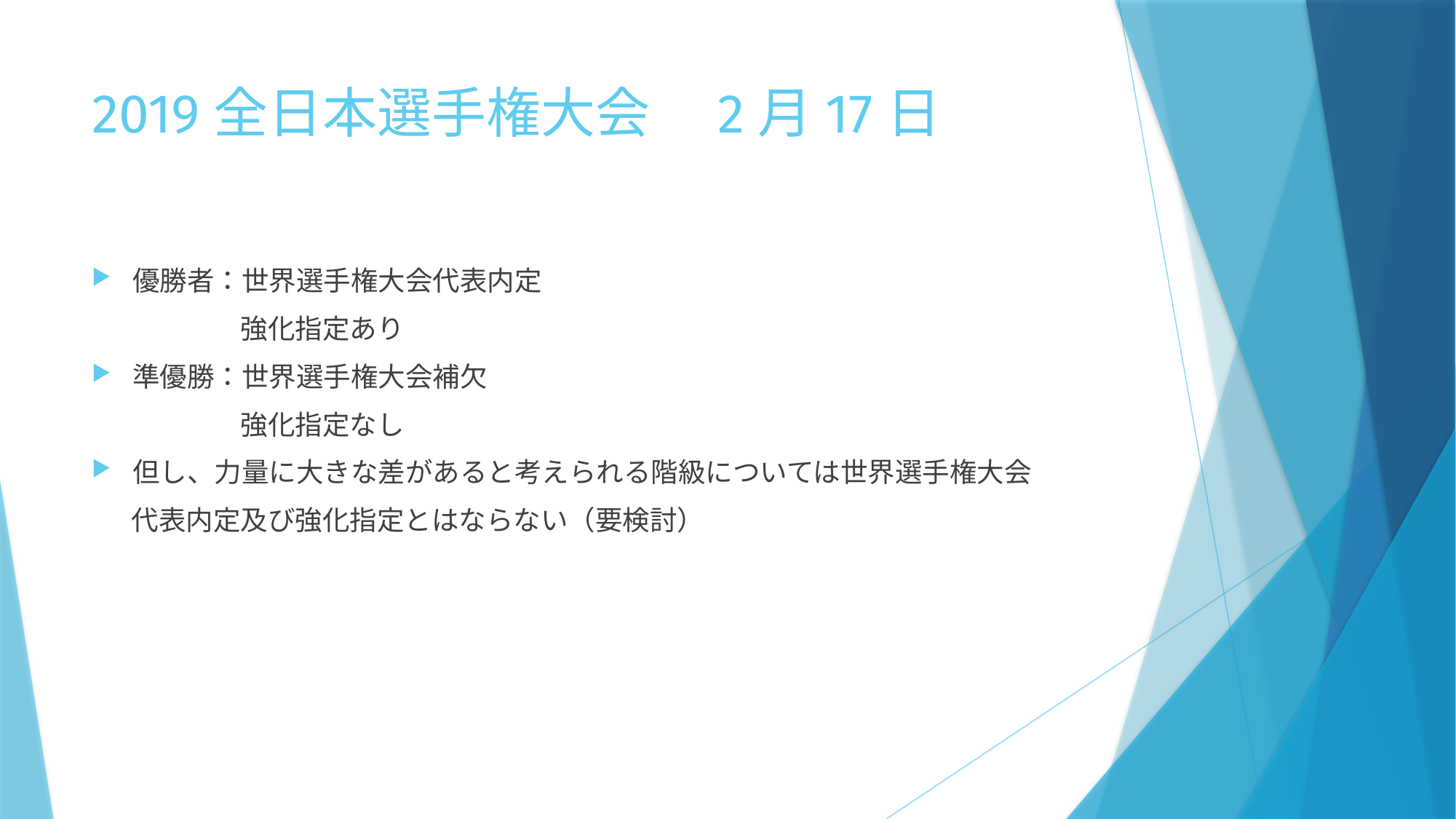

# 2019全日本選手権大会　2月17日
優勝者：世界選手権大会代表内定
　　　　　  強化指定あり
準優勝：世界選手権大会補欠
　　　　　  強化指定なし
但し、力量に大きな差があると考えられる階級については世界選手権大会
　  代表内定及び強化指定とはならない（要検討）